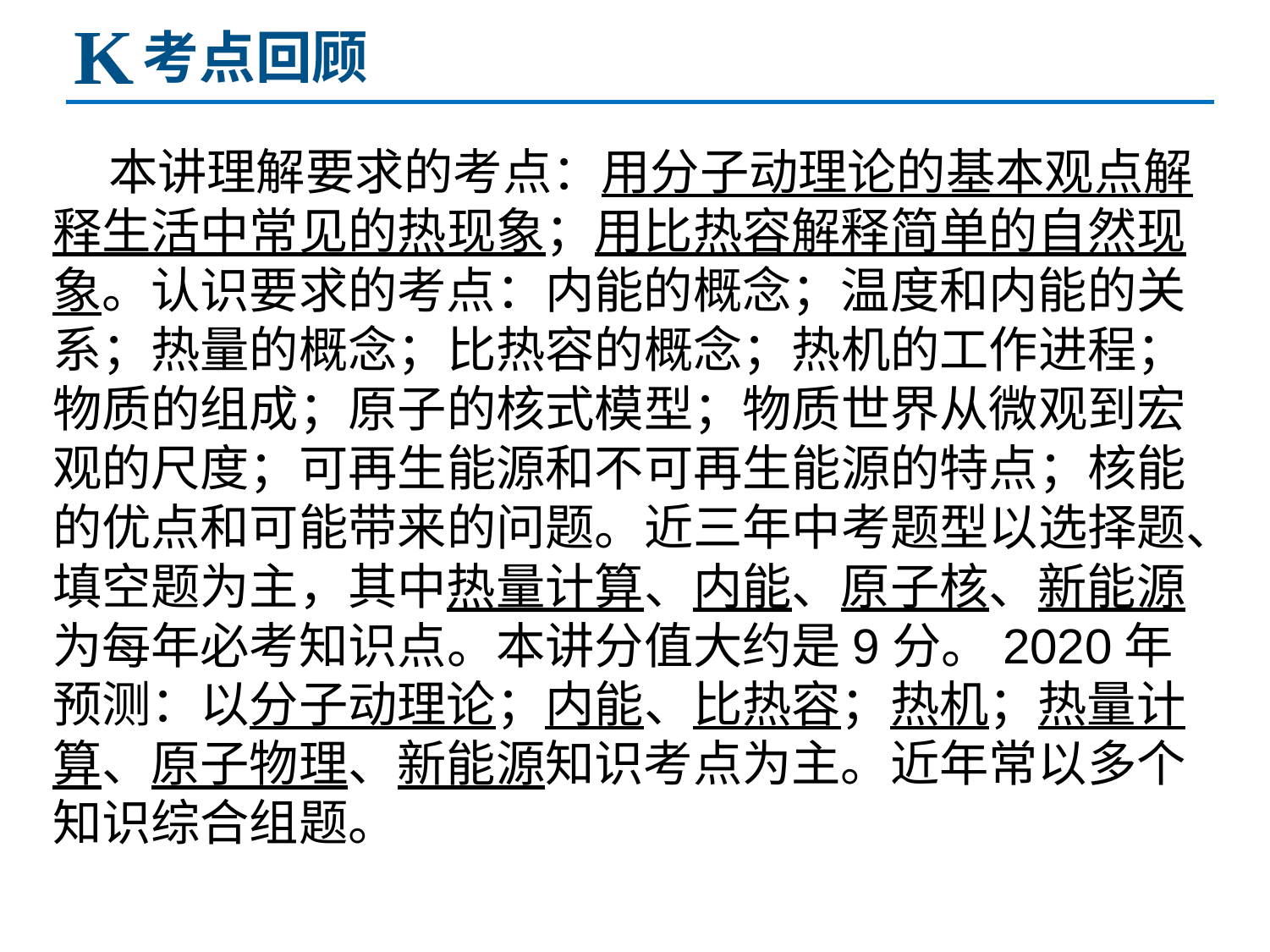

K
考点回顾
    本讲理解要求的考点：用分子动理论的基本观点解释生活中常见的热现象；用比热容解释简单的自然现象。认识要求的考点：内能的概念；温度和内能的关系；热量的概念；比热容的概念；热机的工作进程；物质的组成；原子的核式模型；物质世界从微观到宏观的尺度；可再生能源和不可再生能源的特点；核能的优点和可能带来的问题。近三年中考题型以选择题、填空题为主，其中热量计算、内能、原子核、新能源为每年必考知识点。本讲分值大约是9分。2020年预测：以分子动理论；内能、比热容；热机；热量计算、原子物理、新能源知识考点为主。近年常以多个知识综合组题。